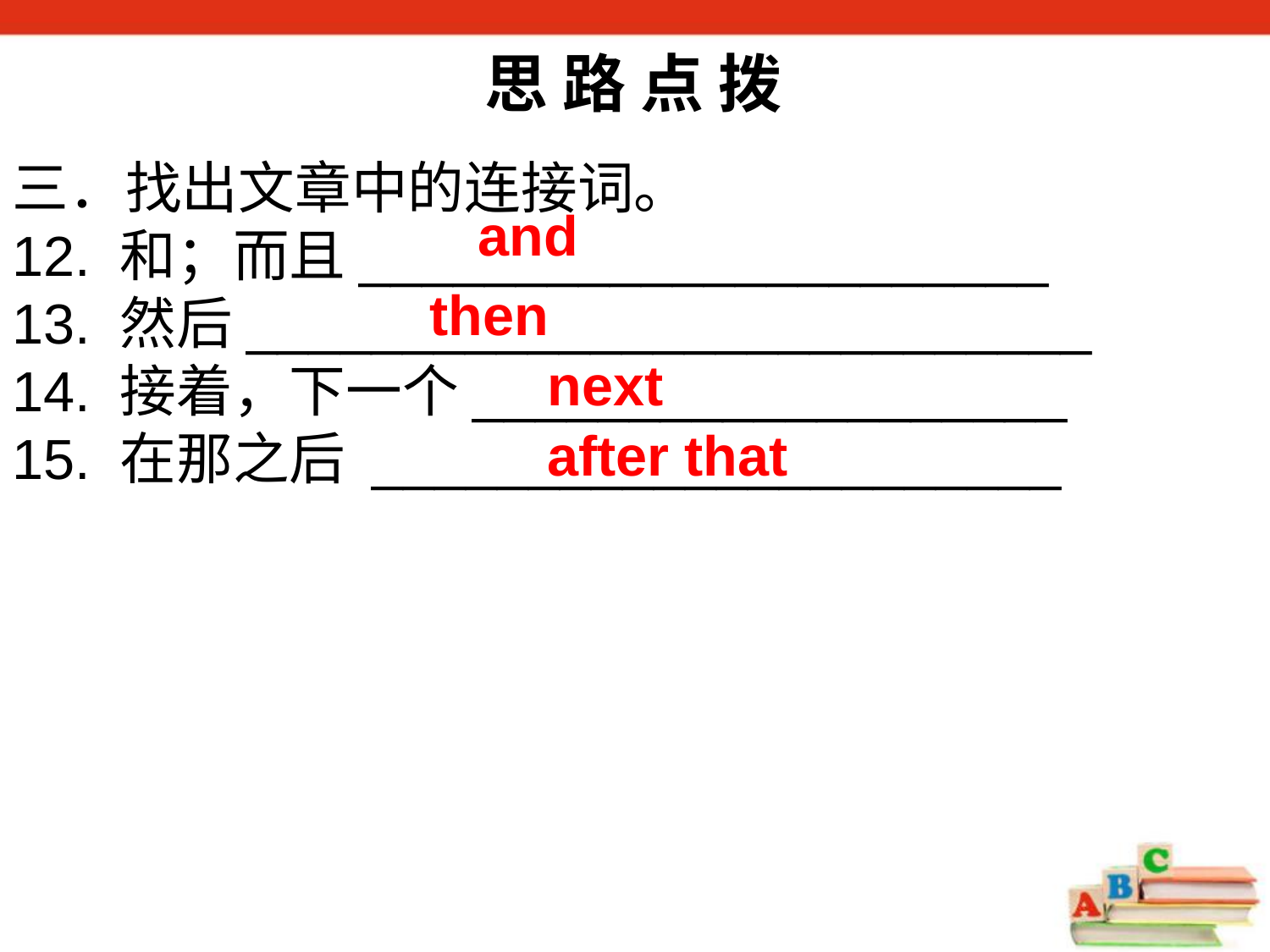

思 路 点 拨
三．找出文章中的连接词。
12. 和；而且______________________
13. 然后___________________________
14. 接着，下一个___________________
15. 在那之后 ______________________
and
then
next
after that